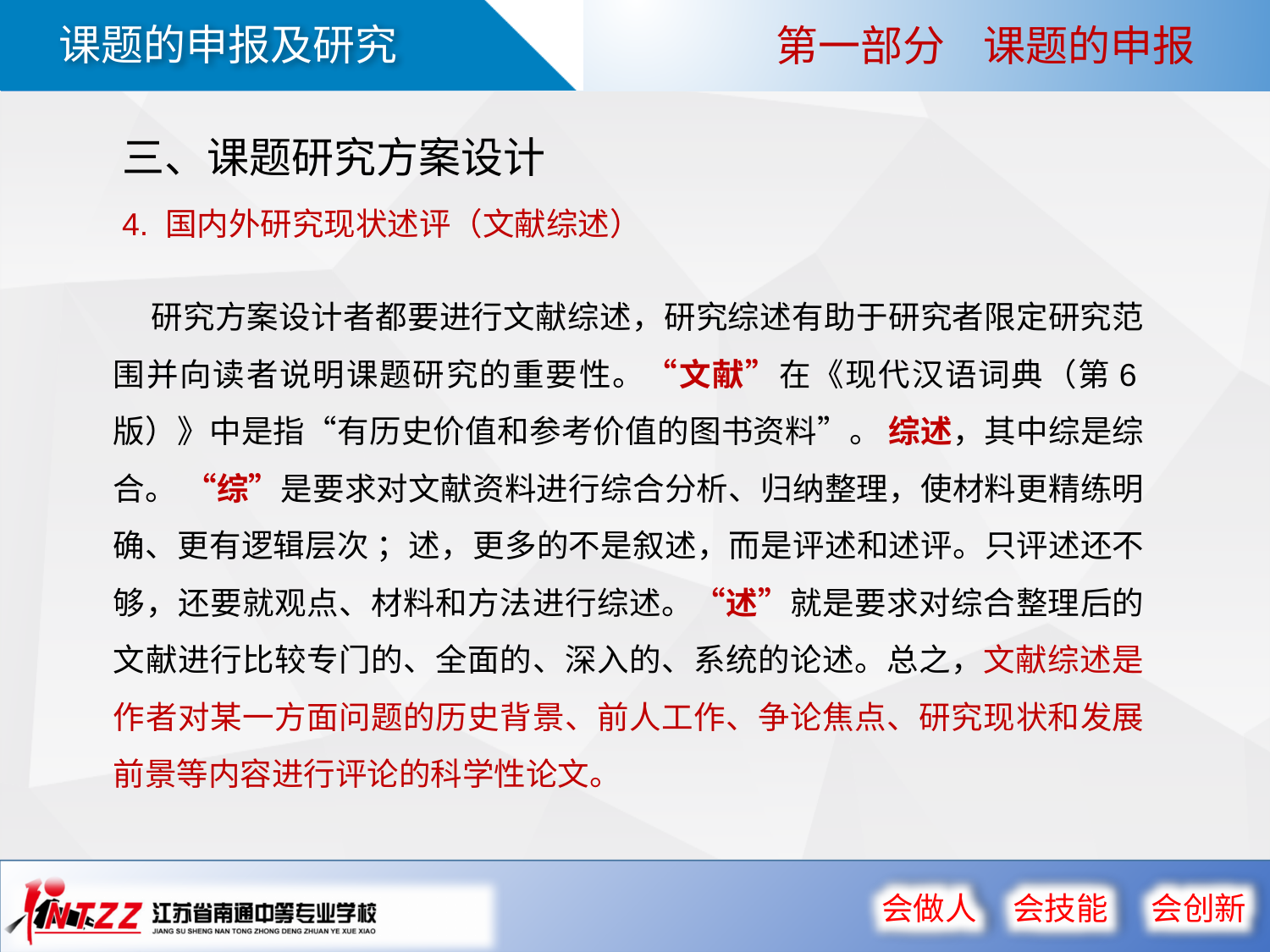

第一部分    课题的申报
三、课题研究方案设计
4. 国内外研究现状述评（文献综述）

    研究方案设计者都要进行文献综述，研究综述有助于研究者限定研究范围并向读者说明课题研究的重要性。“文献”在《现代汉语词典（第6版）》中是指“有历史价值和参考价值的图书资料”。 综述，其中综是综合。 “综”是要求对文献资料进行综合分析、归纳整理，使材料更精练明确、更有逻辑层次 ；述，更多的不是叙述，而是评述和述评。只评述还不够，还要就观点、材料和方法进行综述。“述”就是要求对综合整理后的文献进行比较专门的、全面的、深入的、系统的论述。总之，文献综述是作者对某一方面问题的历史背景、前人工作、争论焦点、研究现状和发展前景等内容进行评论的科学性论文。